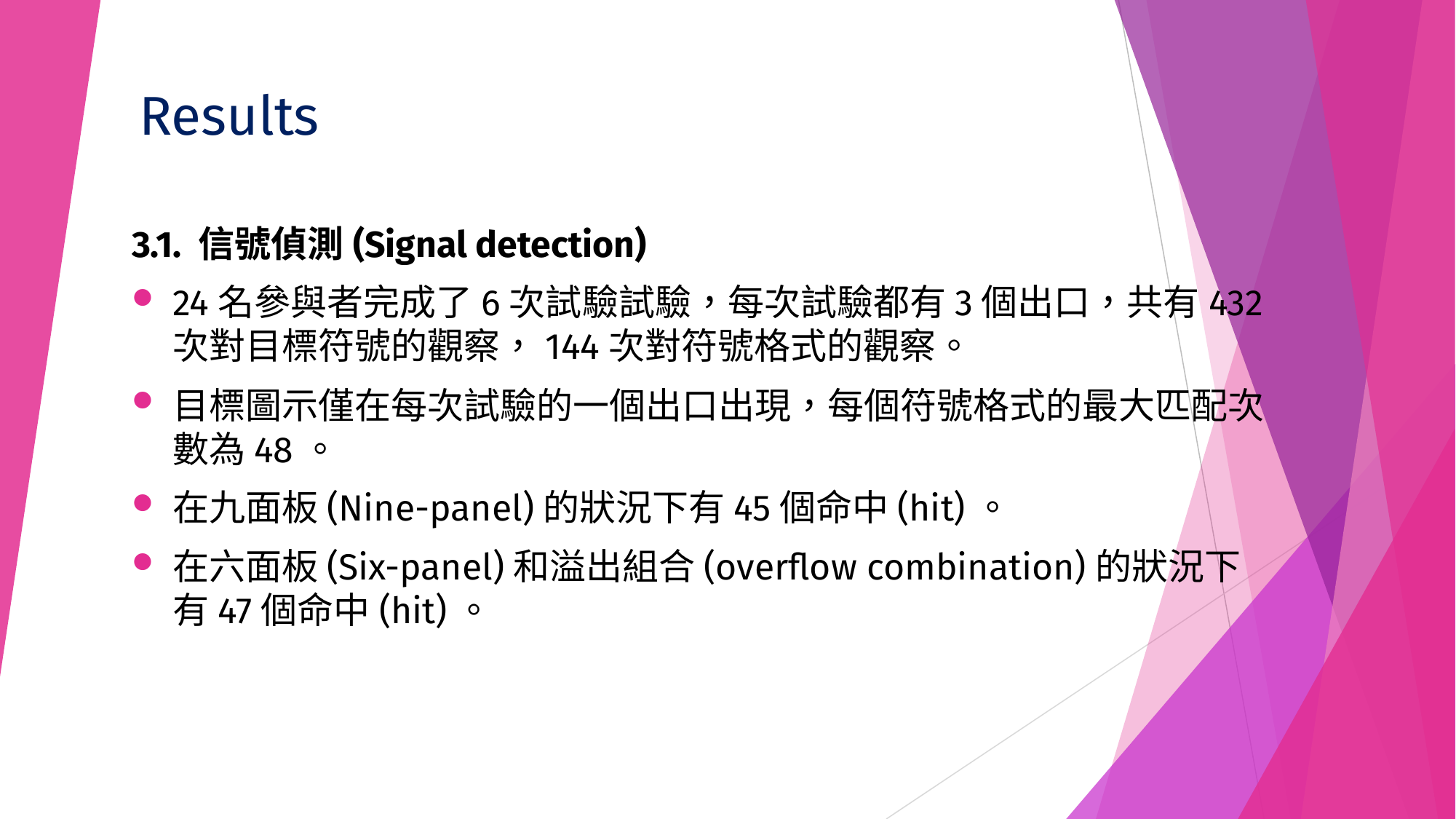

# Results
3.1. 信號偵測(Signal detection)
24名參與者完成了6次試驗試驗，每次試驗都有3個出口，共有432次對目標符號的觀察，144次對符號格式的觀察。
目標圖示僅在每次試驗的一個出口出現，每個符號格式的最大匹配次數為48。
在九面板(Nine-panel)的狀況下有45個命中(hit)。
在六面板(Six-panel)和溢出組合(overflow combination)的狀況下有47個命中(hit)。